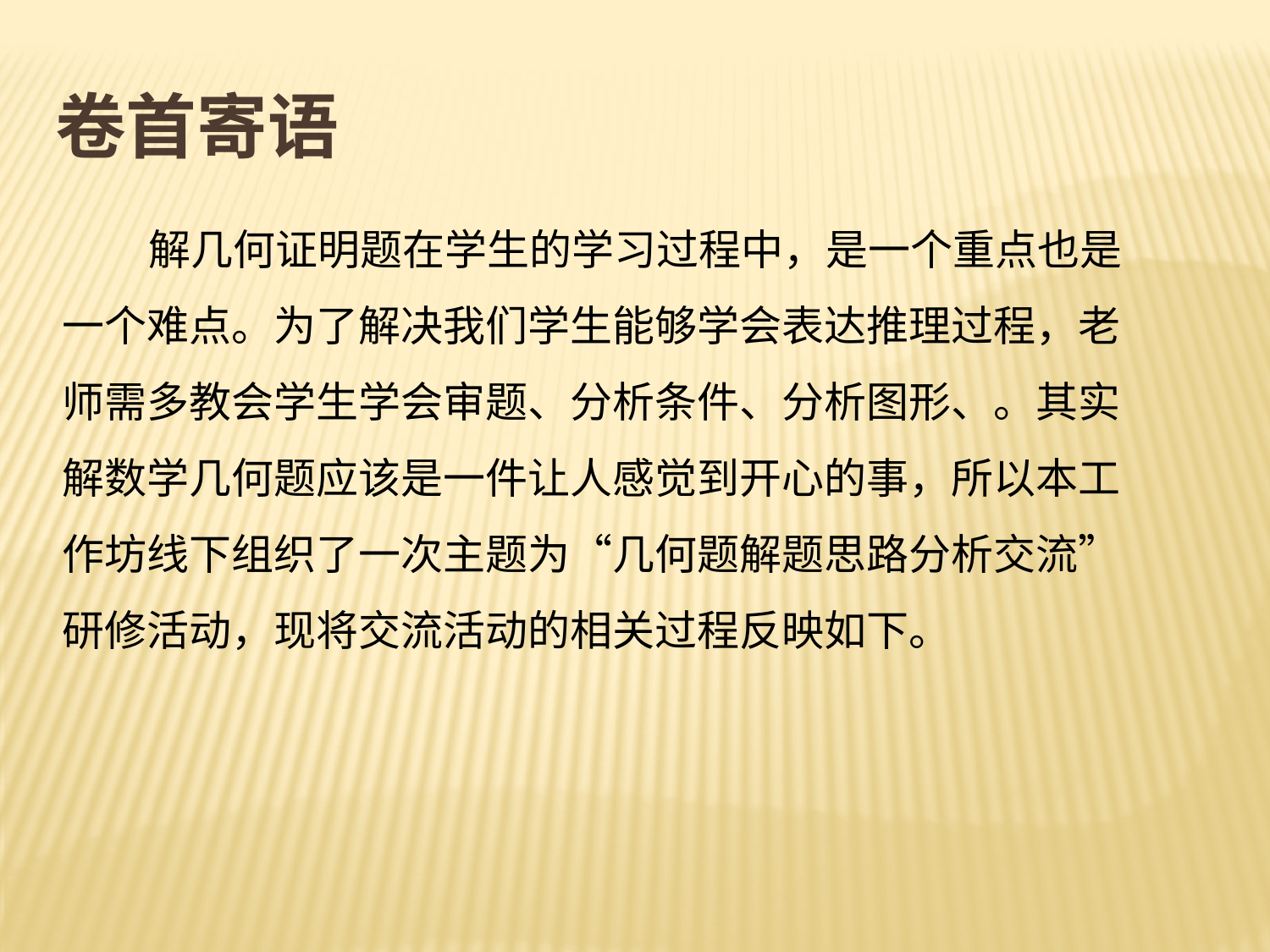

卷首寄语
        解几何证明题在学生的学习过程中，是一个重点也是一个难点。为了解决我们学生能够学会表达推理过程，老师需多教会学生学会审题、分析条件、分析图形、。其实解数学几何题应该是一件让人感觉到开心的事，所以本工作坊线下组织了一次主题为“几何题解题思路分析交流”研修活动，现将交流活动的相关过程反映如下。